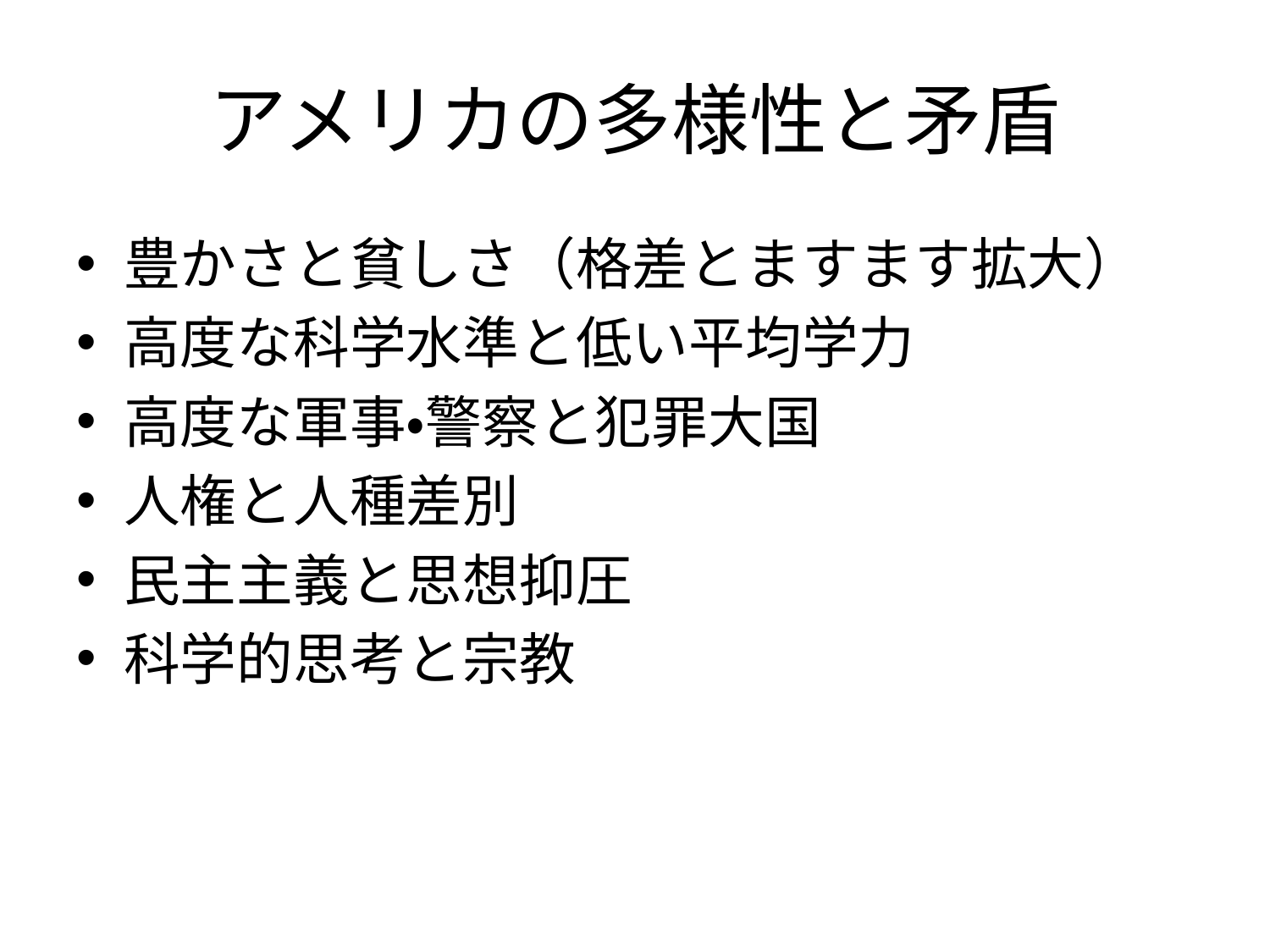

# アメリカの多様性と矛盾
豊かさと貧しさ（格差とますます拡大）
高度な科学水準と低い平均学力
高度な軍事・警察と犯罪大国
人権と人種差別
民主主義と思想抑圧
科学的思考と宗教